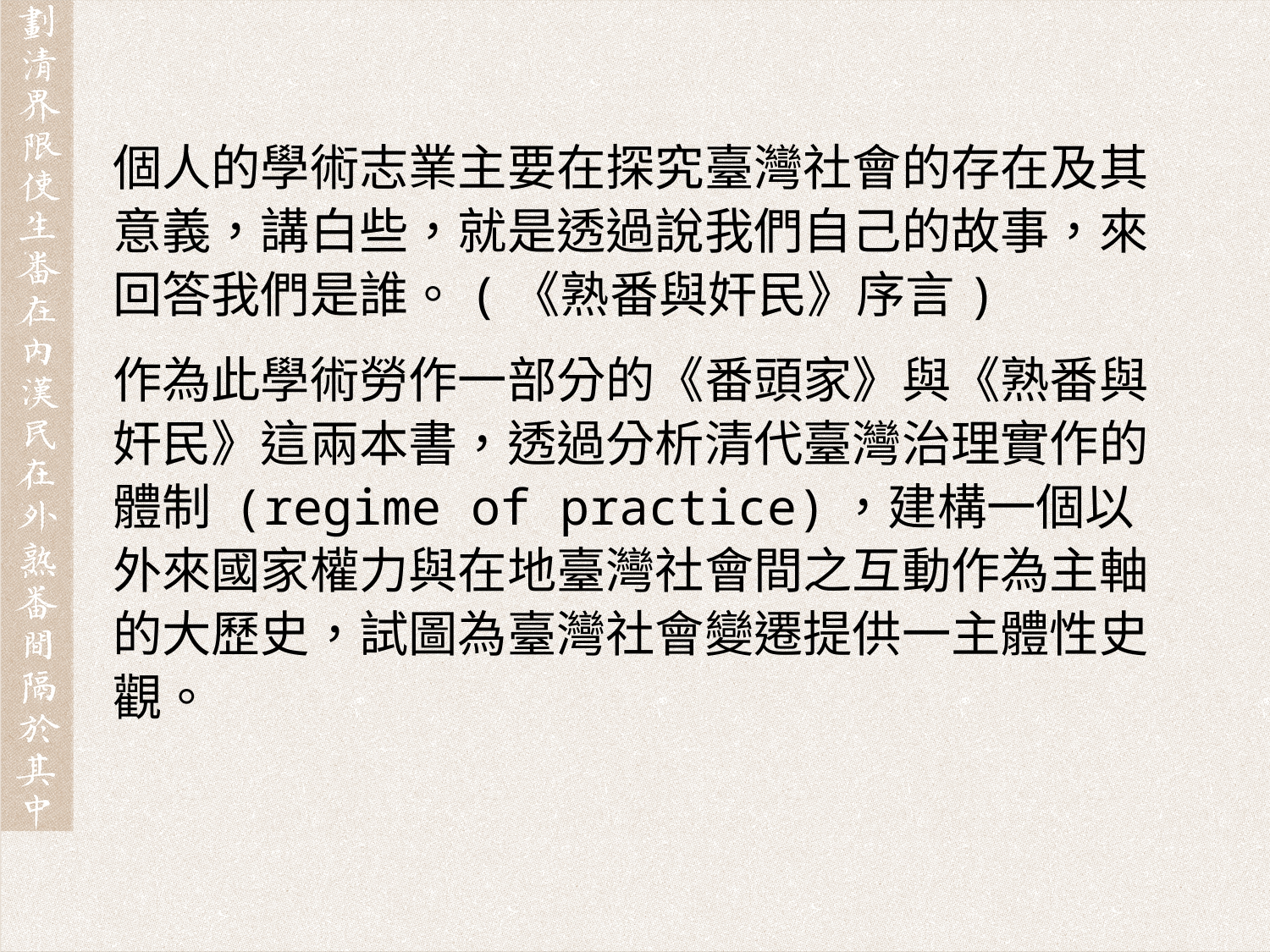

個人的學術志業主要在探究臺灣社會的存在及其意義，講白些，就是透過說我們自己的故事，來回答我們是誰。(《熟番與奸民》序言)
作為此學術勞作一部分的《番頭家》與《熟番與奸民》這兩本書，透過分析清代臺灣治理實作的體制 (regime of practice)，建構一個以外來國家權力與在地臺灣社會間之互動作為主軸的大歷史，試圖為臺灣社會變遷提供一主體性史觀。